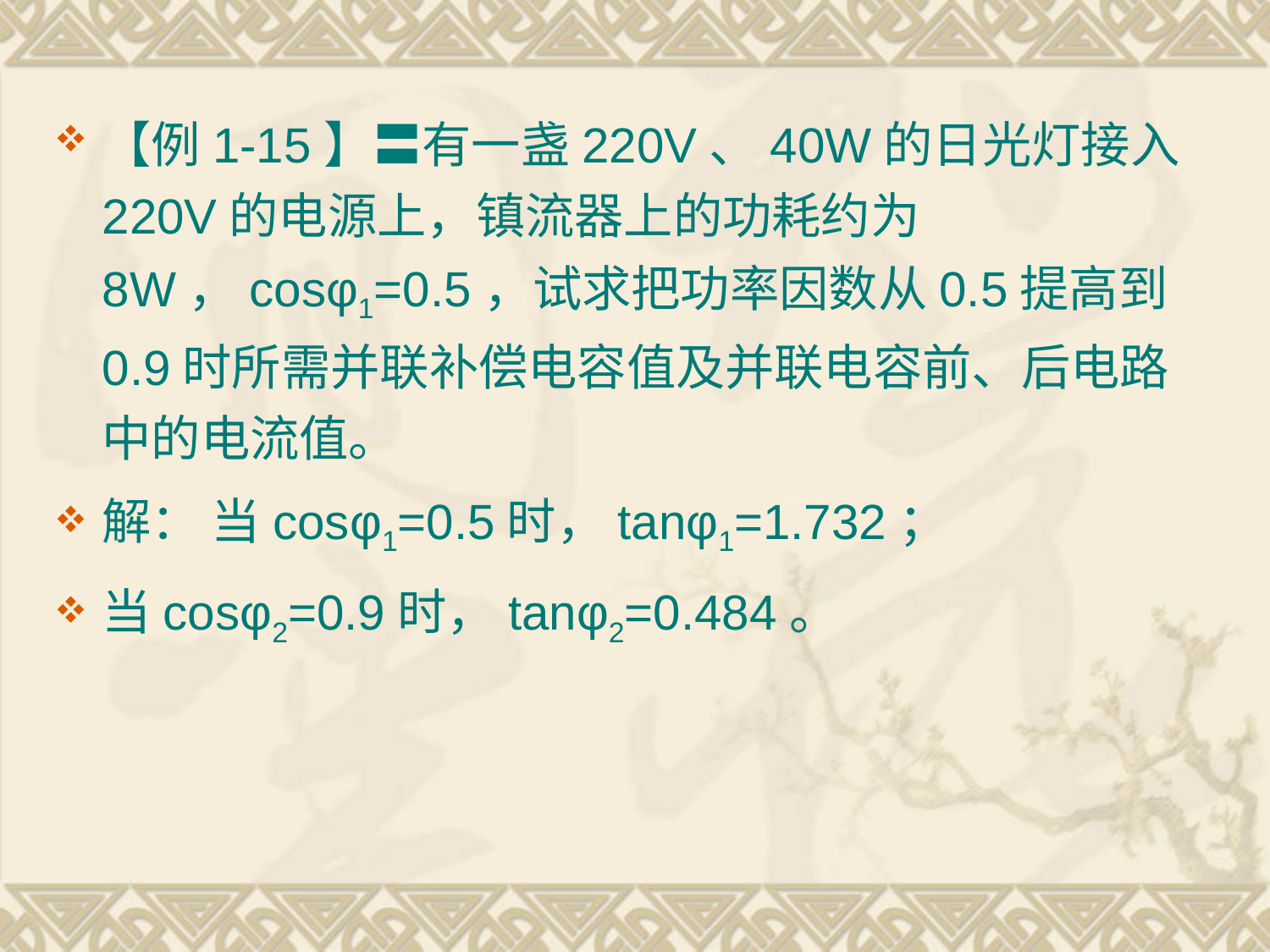

【例1-15】〓有一盏220V、40W的日光灯接入220V的电源上，镇流器上的功耗约为8W，cosφ1=0.5，试求把功率因数从0.5提高到0.9时所需并联补偿电容值及并联电容前、后电路中的电流值。
解： 当cosφ1=0.5时，tanφ1=1.732；
当cosφ2=0.9时，tanφ2=0.484。